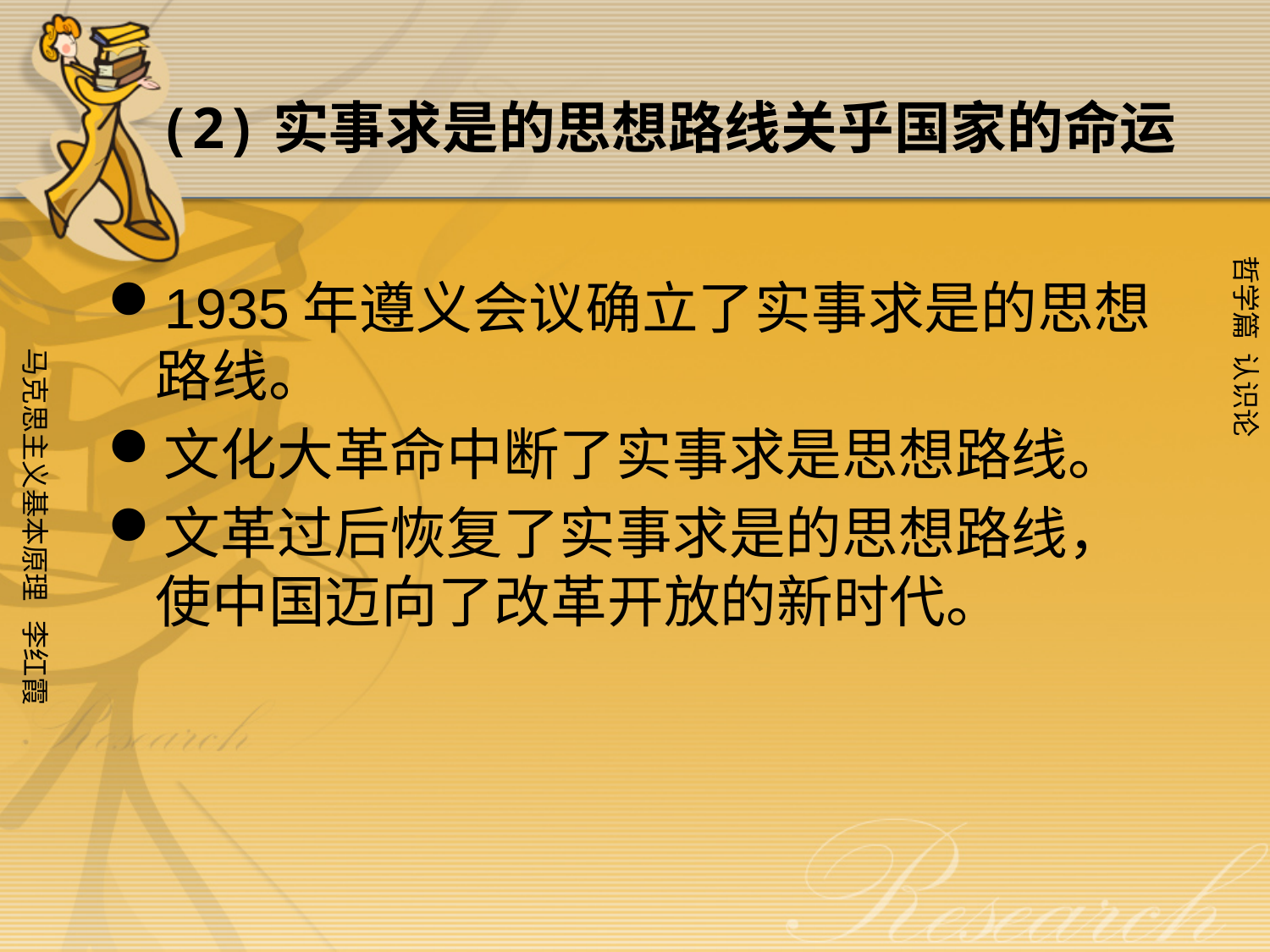

# (2)实事求是的思想路线关乎国家的命运
1935年遵义会议确立了实事求是的思想路线。
文化大革命中断了实事求是思想路线。
文革过后恢复了实事求是的思想路线，使中国迈向了改革开放的新时代。